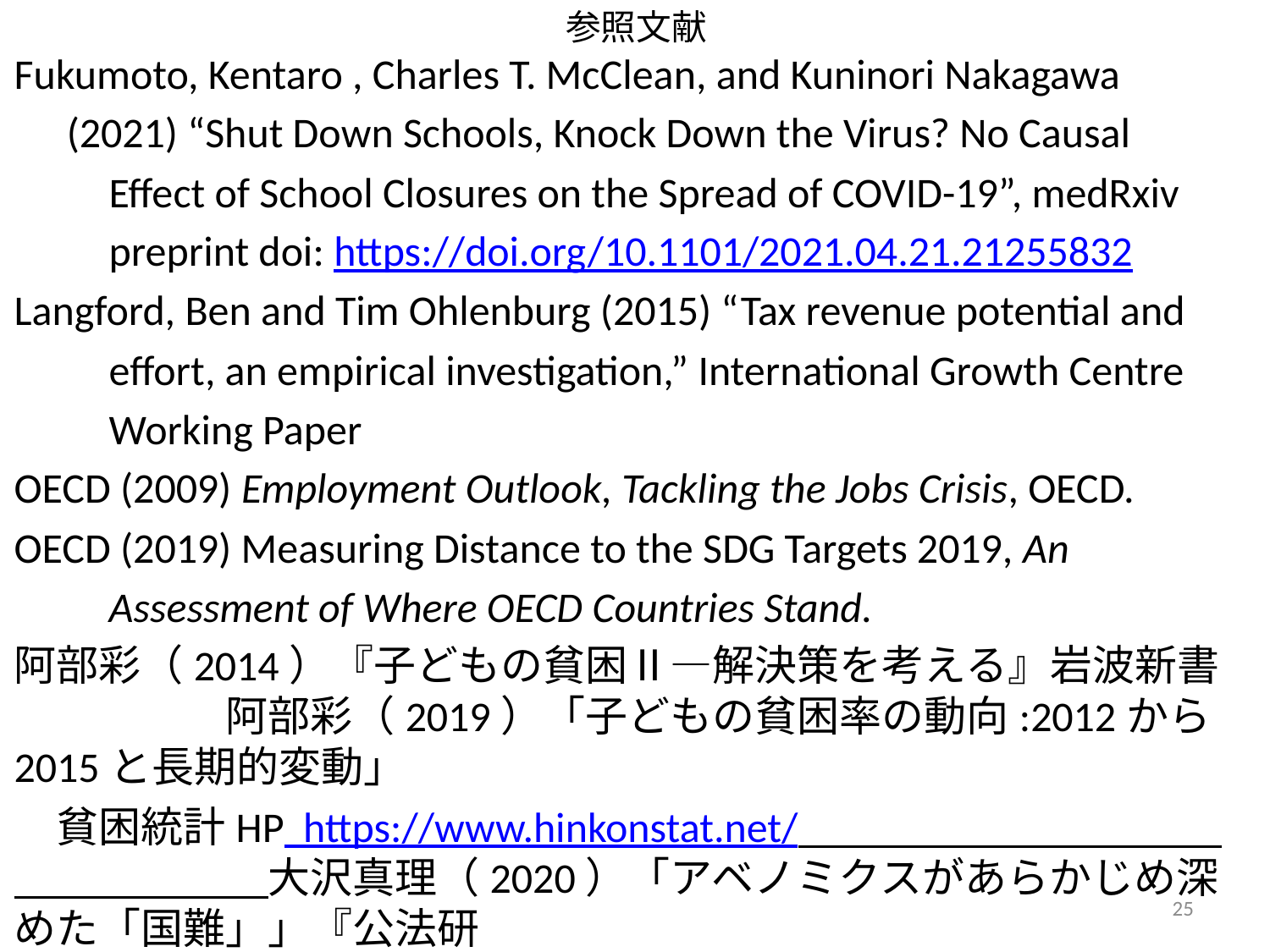

# 参照文献
Fukumoto, Kentaro , Charles T. McClean, and Kuninori Nakagawa
　(2021) “Shut Down Schools, Knock Down the Virus? No Causal
　　Effect of School Closures on the Spread of COVID-19”, medRxiv
　　preprint doi: https://doi.org/10.1101/2021.04.21.21255832
Langford, Ben and Tim Ohlenburg (2015) “Tax revenue potential and
　　effort, an empirical investigation,” International Growth Centre
　　Working Paper
OECD (2009) Employment Outlook, Tackling the Jobs Crisis, OECD.
OECD (2019) Measuring Distance to the SDG Targets 2019, An
　　Assessment of Where OECD Countries Stand.
阿部彩（2014）『子どもの貧困Ⅱ―解決策を考える』岩波新書　　　　　阿部彩（2019）「子どもの貧困率の動向:2012から2015と長期的変動」
　貧困統計HP  https://www.hinkonstat.net/　　　　　　　　　　　　　　　　大沢真理（2020）「アベノミクスがあらかじめ深めた「国難」」『公法研
　究』82号、220－232頁

25